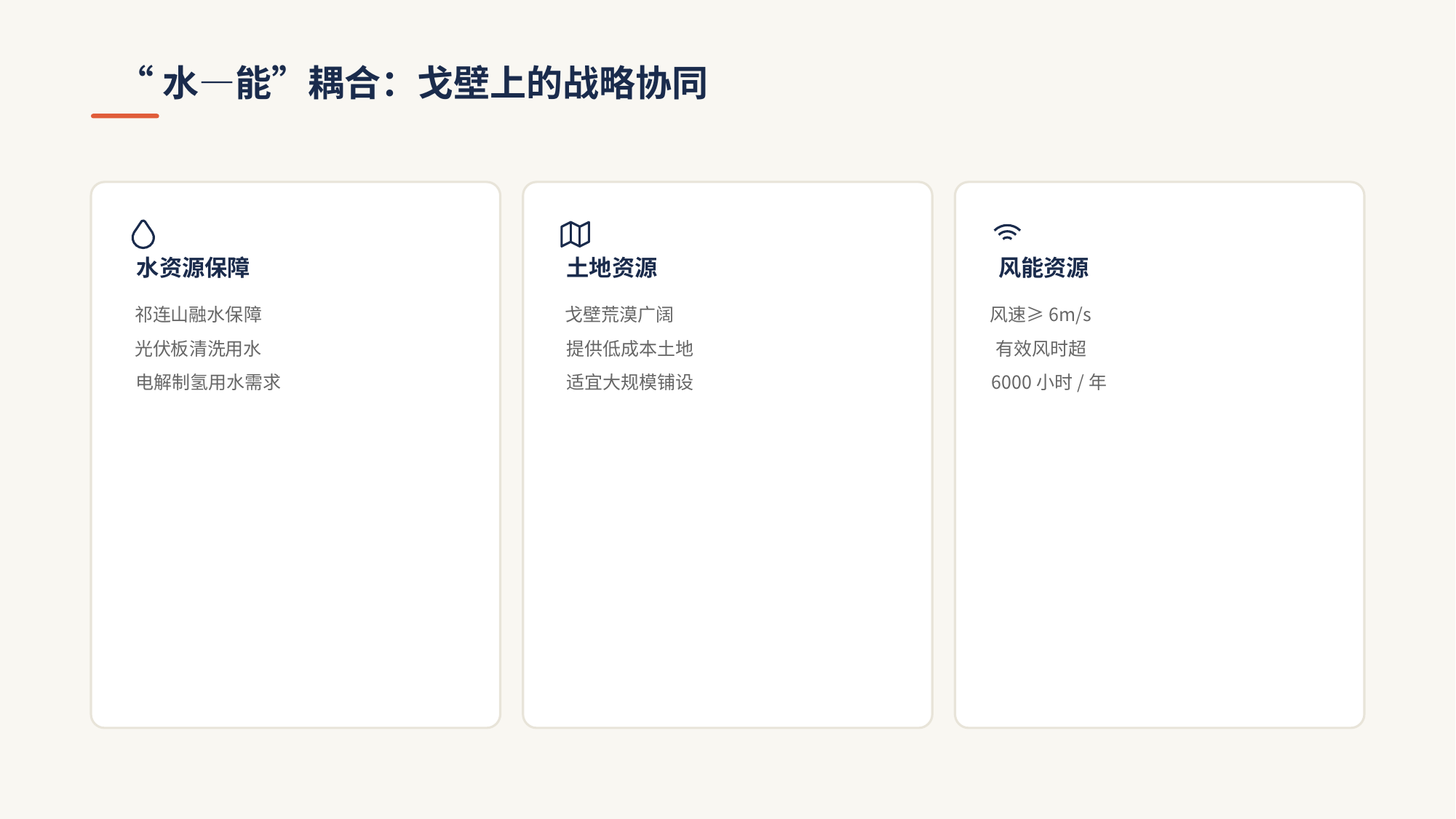

“水—能”耦合：戈壁上的战略协同

水资源保障
祁连山融水保障
光伏板清洗用水
电解制氢用水需求

土地资源
戈壁荒漠广阔
提供低成本土地
适宜大规模铺设

风能资源
风速≥6m/s
有效风时超
6000小时/年